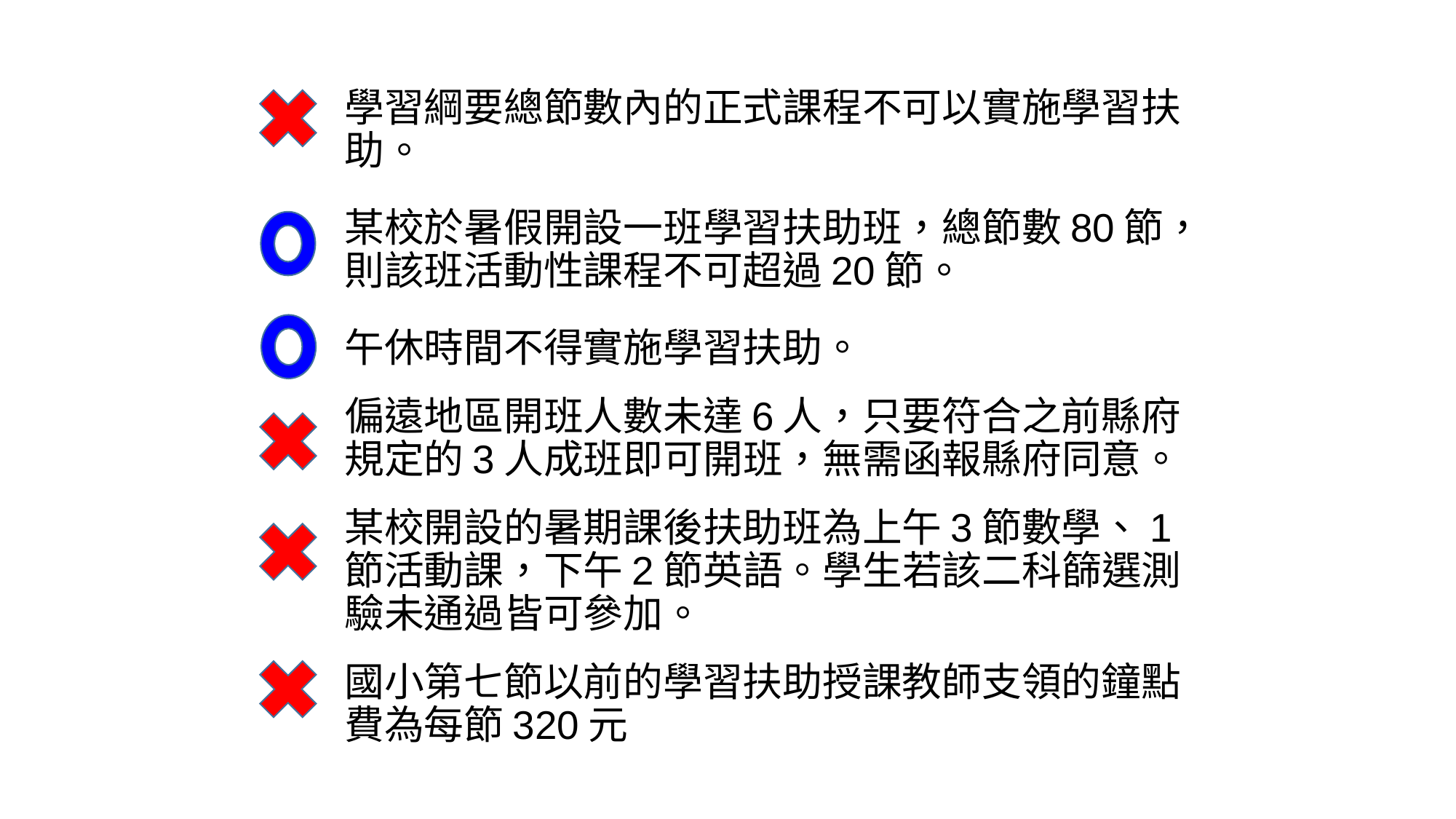

學習綱要總節數內的正式課程不可以實施學習扶助。
某校於暑假開設一班學習扶助班，總節數80節，則該班活動性課程不可超過20節。
午休時間不得實施學習扶助。
偏遠地區開班人數未達6人，只要符合之前縣府規定的3人成班即可開班，無需函報縣府同意。
某校開設的暑期課後扶助班為上午3節數學、1節活動課，下午2節英語。學生若該二科篩選測驗未通過皆可參加。
國小第七節以前的學習扶助授課教師支領的鐘點費為每節320元